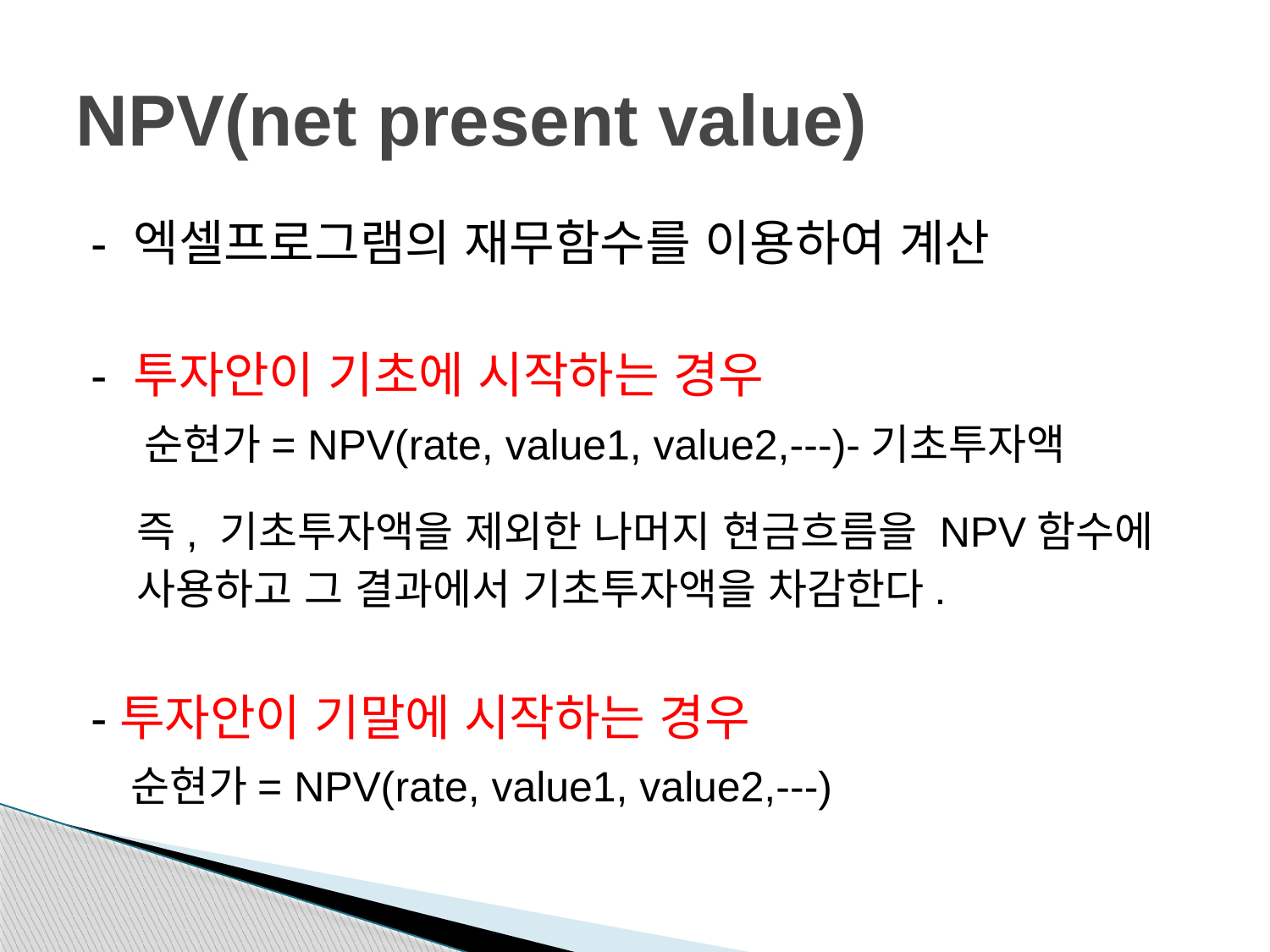

# NPV(net present value)
- 엑셀프로그램의 재무함수를 이용하여 계산

- 투자안이 기초에 시작하는 경우
   순현가= NPV(rate, value1, value2,---)-기초투자액

   즉, 기초투자액을 제외한 나머지 현금흐름을 NPV함수에
   사용하고 그 결과에서 기초투자액을 차감한다.

-투자안이 기말에 시작하는 경우
  순현가= NPV(rate, value1, value2,---)